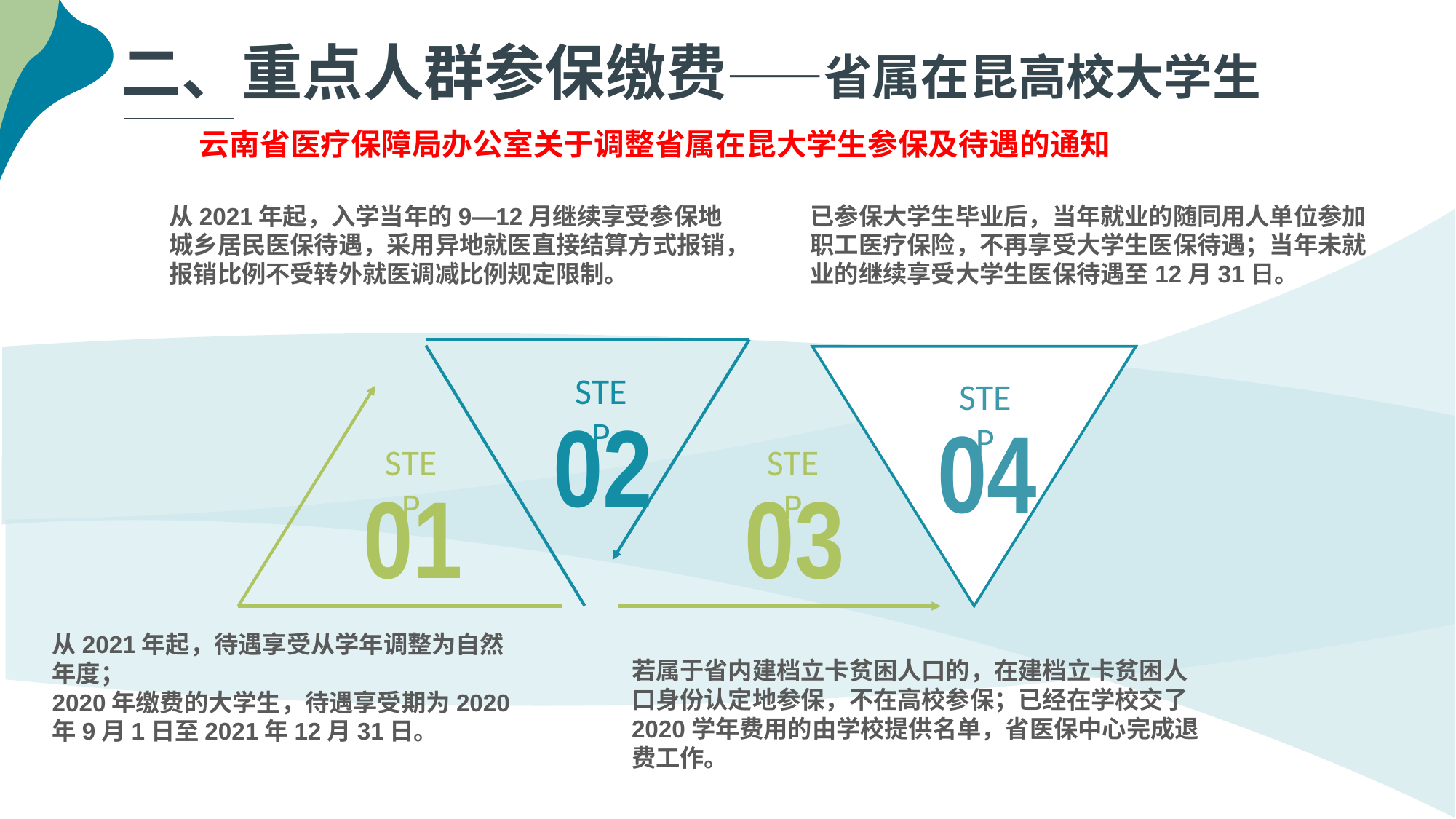

二、重点人群参保缴费——省属在昆高校大学生
      云南省医疗保障局办公室关于调整省属在昆大学生参保及待遇的通知
从2021年起，入学当年的9—12月继续享受参保地城乡居民医保待遇，采用异地就医直接结算方式报销，报销比例不受转外就医调减比例规定限制。
已参保大学生毕业后，当年就业的随同用人单位参加职工医疗保险，不再享受大学生医保待遇；当年未就业的继续享受大学生医保待遇至12月31日。

STEP
02
STEP
04
STEP
01
STEP
03
从2021年起，待遇享受从学年调整为自然年度；
2020年缴费的大学生，待遇享受期为2020年9月1日至2021年12月31日。
若属于省内建档立卡贫困人口的，在建档立卡贫困人口身份认定地参保，不在高校参保；已经在学校交了2020学年费用的由学校提供名单，省医保中心完成退费工作。